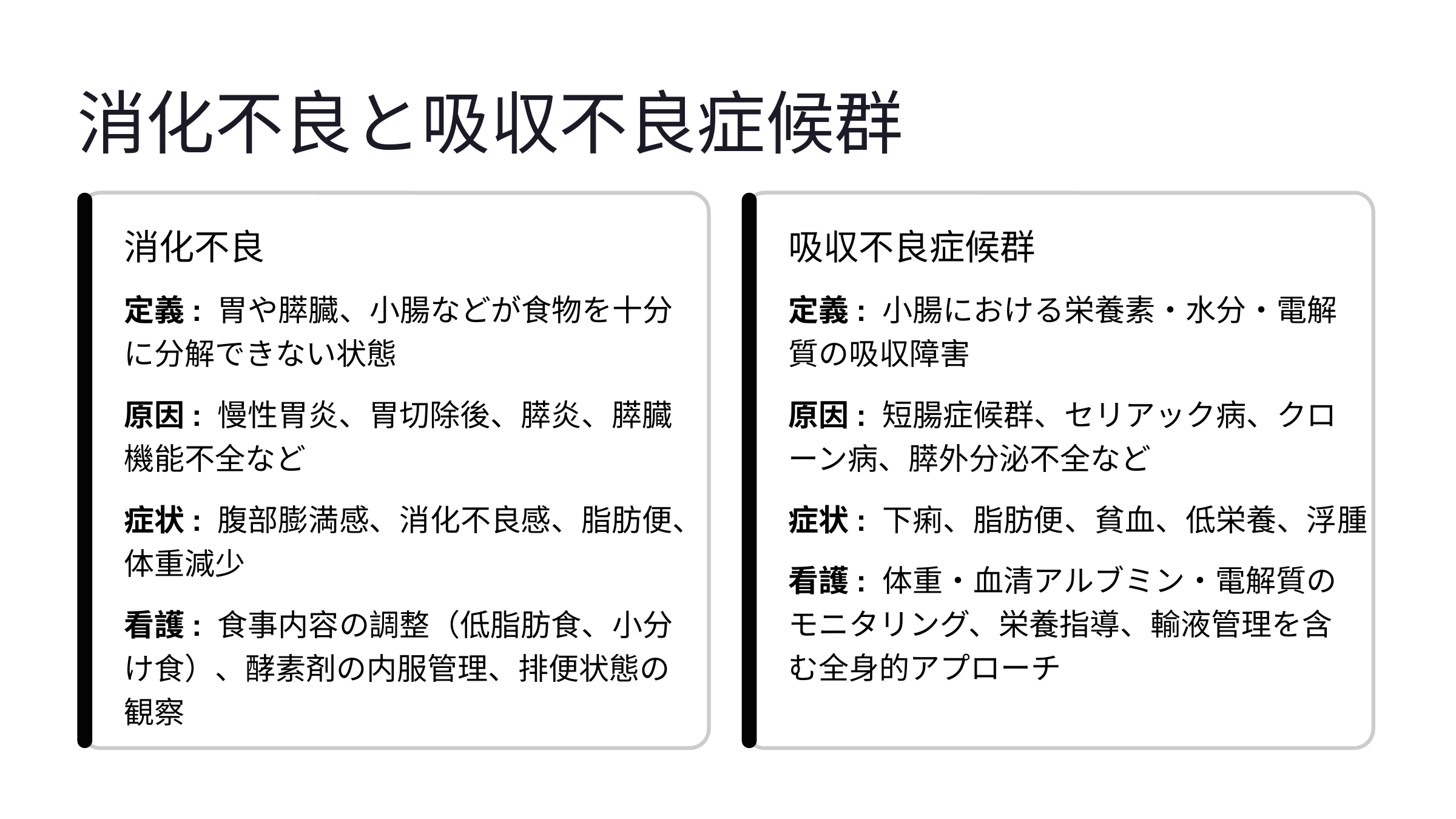

消化不良と吸収不良症候群

消化不良
吸収不良症候群
定義: 胃や膵臓、小腸などが食物を十分に分解できない状態
定義: 小腸における栄養素・水分・電解質の吸収障害
原因: 慢性胃炎、胃切除後、膵炎、膵臓機能不全など
原因: 短腸症候群、セリアック病、クローン病、膵外分泌不全など
症状: 腹部膨満感、消化不良感、脂肪便、体重減少
症状: 下痢、脂肪便、貧血、低栄養、浮腫
看護: 体重・血清アルブミン・電解質のモニタリング、栄養指導、輸液管理を含む全身的アプローチ
看護: 食事内容の調整（低脂肪食、小分け食）、酵素剤の内服管理、排便状態の観察